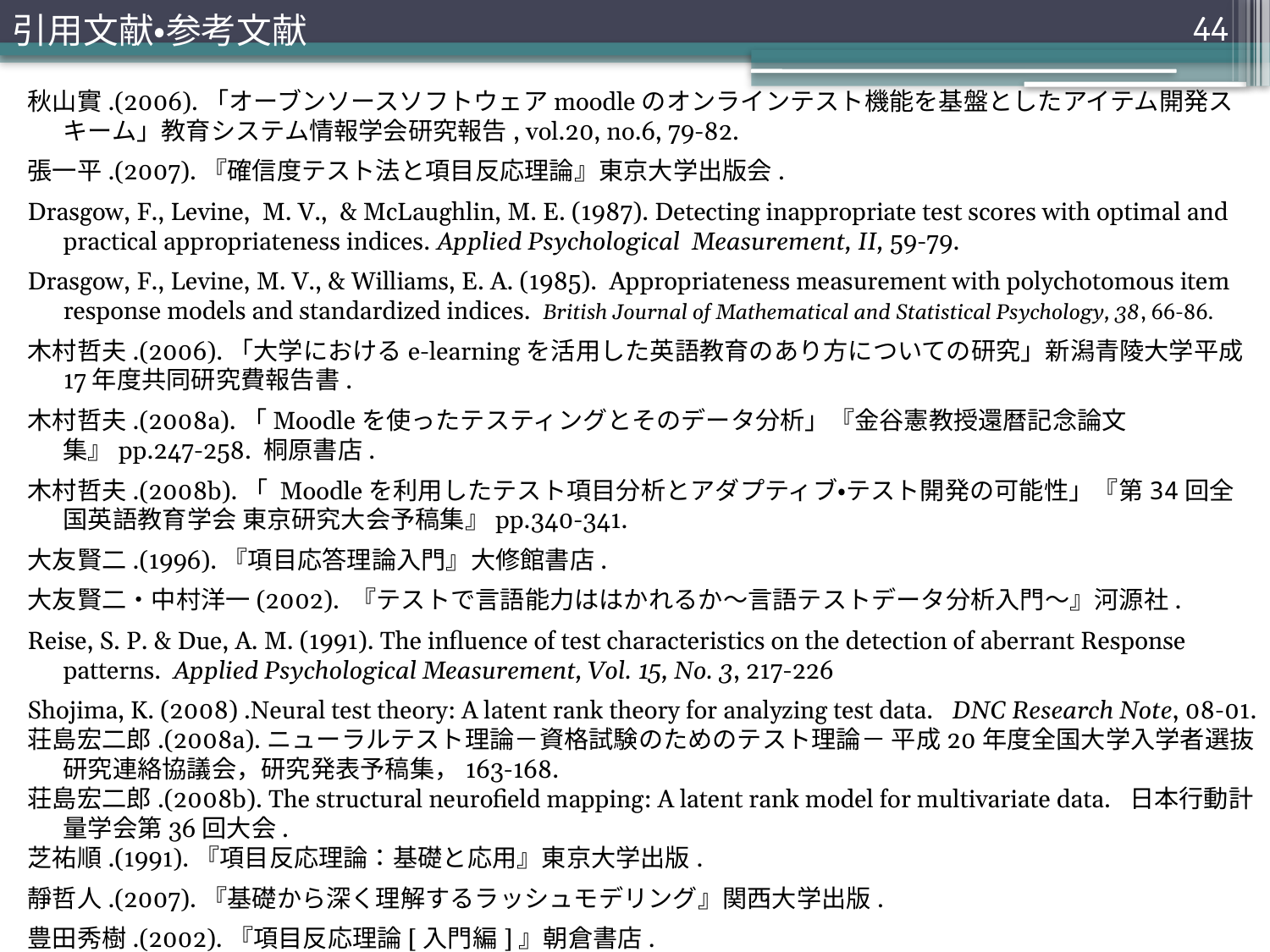

# 引用文献・参考文献
44
秋山實.(2006).「オーブンソースソフトウェアmoodleのオンラインテスト機能を基盤としたアイテム開発スキーム」教育システム情報学会研究報告, vol.20, no.6, 79-82.
張一平.(2007).『確信度テスト法と項目反応理論』東京大学出版会.
Drasgow, F., Levine,  M. V.,  & McLaughlin, M. E. (1987). Detecting inappropriate test scores with optimal and practical appropriateness indices. Applied Psychological  Measurement, II, 59-79.
Drasgow, F., Levine, M. V., & Williams, E. A. (1985).  Appropriateness measurement with polychotomous item response models and standardized indices.  British Journal of Mathematical and Statistical Psychology, 38, 66-86.
木村哲夫.(2006).「大学におけるe-learningを活用した英語教育のあり方についての研究」新潟青陵大学平成17年度共同研究費報告書.
木村哲夫.(2008a).「Moodleを使ったテスティングとそのデータ分析」『金谷憲教授還暦記念論文集』pp.247-258. 桐原書店.
木村哲夫.(2008b).「 Moodleを利用したテスト項目分析とアダプティブ・テスト開発の可能性」『第34回全国英語教育学会 東京研究大会予稿集』pp.340-341.
大友賢二.(1996).『項目応答理論入門』大修館書店.
大友賢二・中村洋一(2002). 『テストで言語能力ははかれるか～言語テストデータ分析入門～』河源社.
Reise, S. P. & Due, A. M. (1991). The influence of test characteristics on the detection of aberrant Response patterns.  Applied Psychological Measurement, Vol. 15, No. 3, 217-226
Shojima, K. (2008) .Neural test theory: A latent rank theory for analyzing test data.   DNC Research Note, 08-01.
荘島宏二郎.(2008a).ニューラルテスト理論－資格試験のためのテスト理論－ 平成20年度全国大学入学者選抜研究連絡協議会，研究発表予稿集，163-168.
荘島宏二郎.(2008b). The structural neurofield mapping: A latent rank model for multivariate data.  日本行動計量学会第36回大会.
芝祐順.(1991).『項目反応理論：基礎と応用』東京大学出版.
靜哲人.(2007).『基礎から深く理解するラッシュモデリング』関西大学出版.
豊田秀樹.(2002).『項目反応理論[入門編]』朝倉書店.